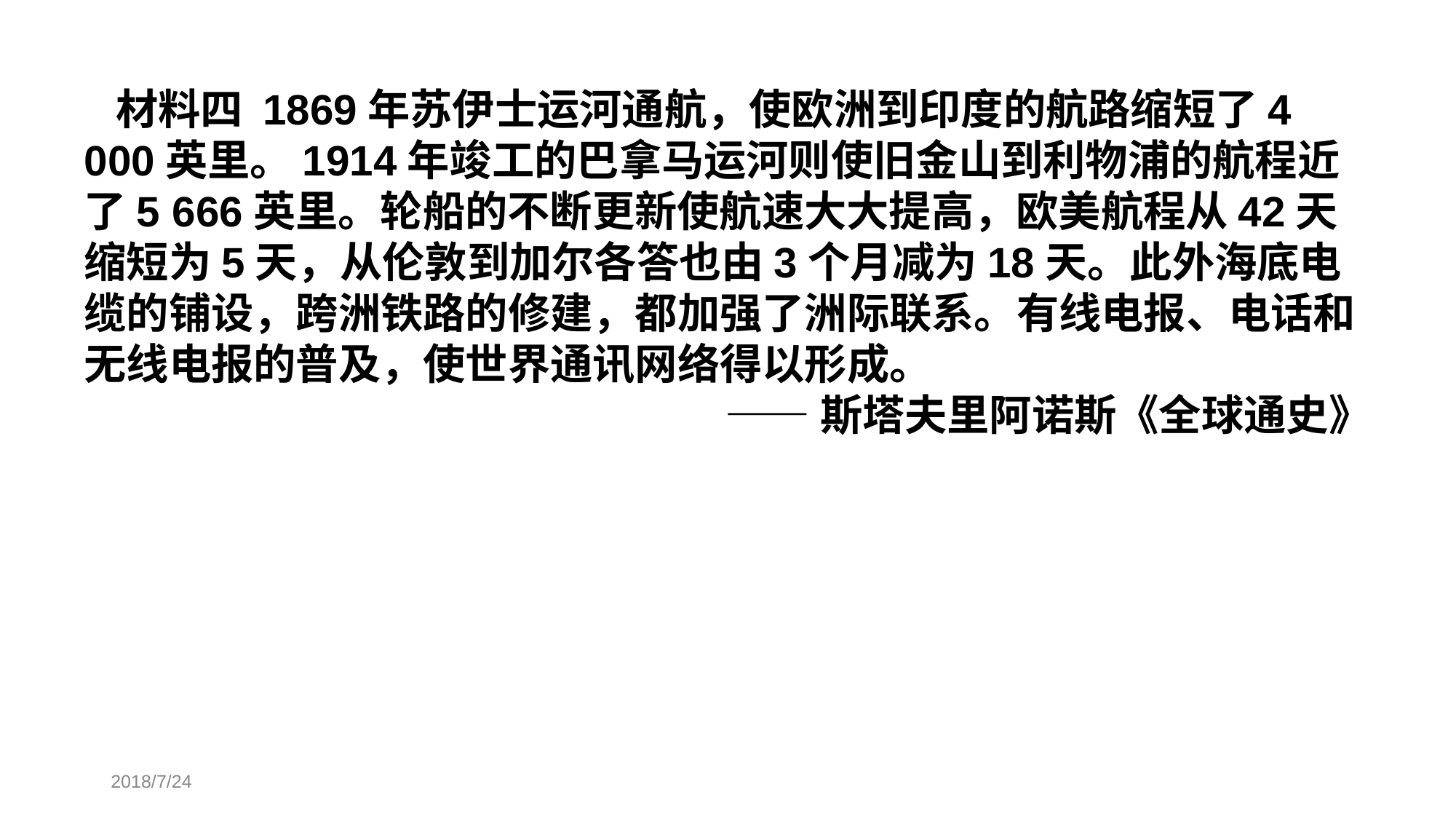

材料四 1869年苏伊士运河通航，使欧洲到印度的航路缩短了4 000英里。1914年竣工的巴拿马运河则使旧金山到利物浦的航程近了5 666英里。轮船的不断更新使航速大大提高，欧美航程从42天缩短为5天，从伦敦到加尔各答也由3个月减为18天。此外海底电缆的铺设，跨洲铁路的修建，都加强了洲际联系。有线电报、电话和无线电报的普及，使世界通讯网络得以形成。
——斯塔夫里阿诺斯《全球通史》

2018/7/24